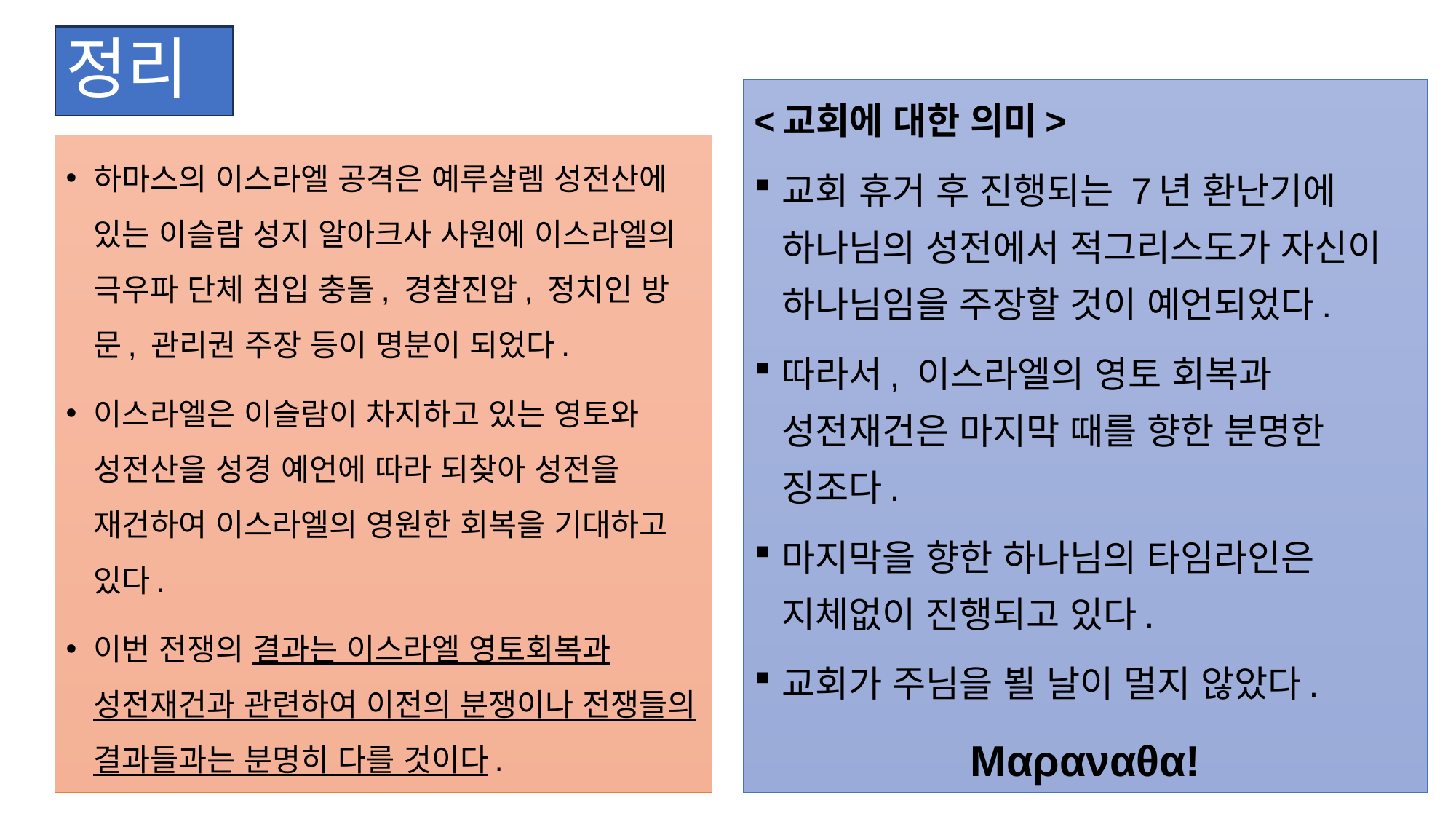

# 정리
<교회에 대한 의미>
교회 휴거 후 진행되는 7년 환난기에 하나님의 성전에서 적그리스도가 자신이 하나님임을 주장할 것이 예언되었다.
따라서, 이스라엘의 영토 회복과 성전재건은 마지막 때를 향한 분명한 징조다.
마지막을 향한 하나님의 타임라인은 지체없이 진행되고 있다.
교회가 주님을 뵐 날이 멀지 않았다.
Μαραναθα!

하마스의 이스라엘 공격은 예루살렘 성전산에 있는 이슬람 성지 알아크사 사원에 이스라엘의 극우파 단체 침입 충돌, 경찰진압, 정치인 방문, 관리권 주장 등이 명분이 되었다.
이스라엘은 이슬람이 차지하고 있는 영토와 성전산을 성경 예언에 따라 되찾아 성전을 재건하여 이스라엘의 영원한 회복을 기대하고 있다.
이번 전쟁의 결과는 이스라엘 영토회복과 성전재건과 관련하여 이전의 분쟁이나 전쟁들의 결과들과는 분명히 다를 것이다.